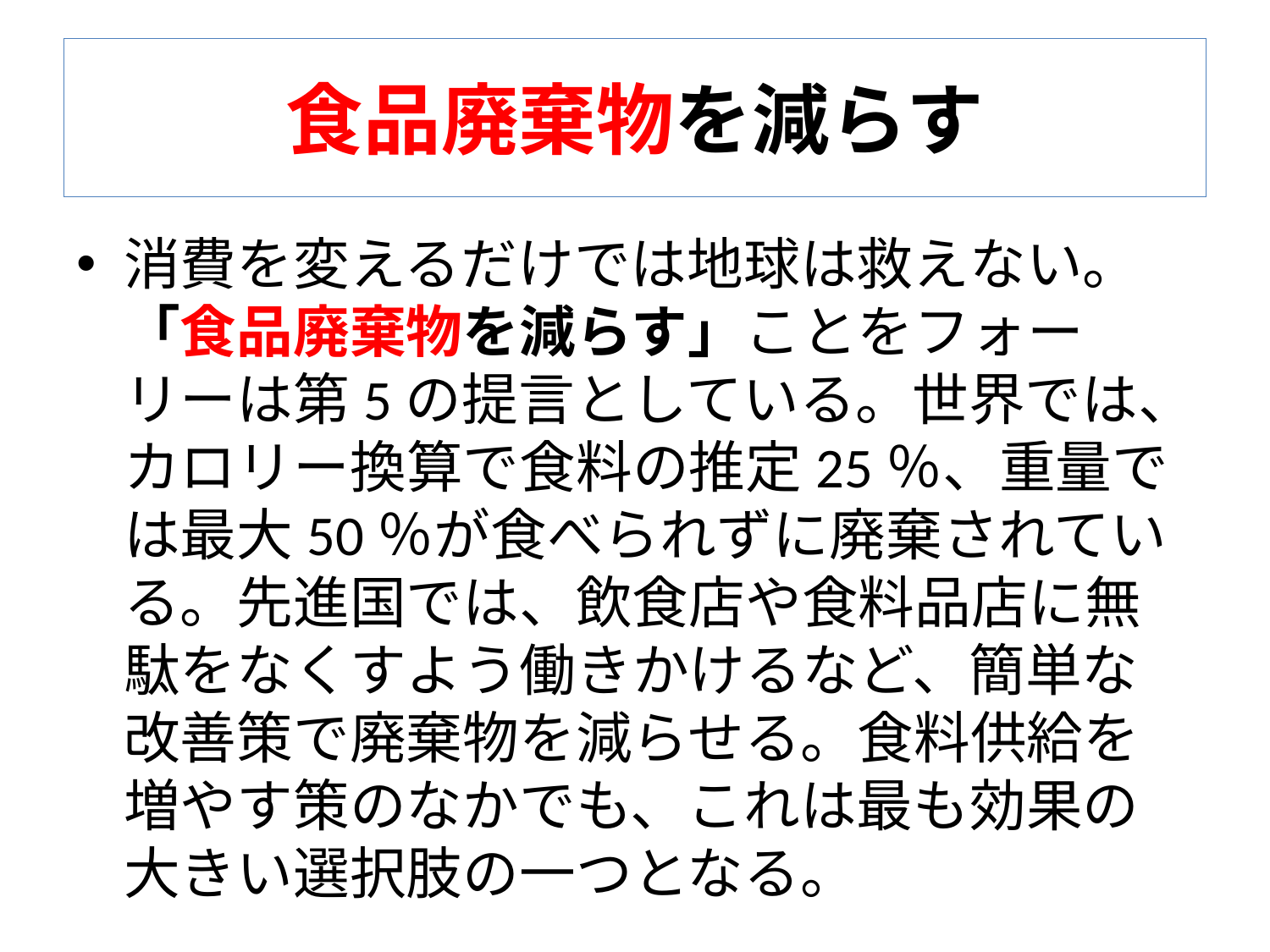

# 食品廃棄物を減らす
消費を変えるだけでは地球は救えない。「食品廃棄物を減らす」ことをフォーリーは第5の提言としている。世界では、カロリー換算で食料の推定25％、重量では最大50％が食べられずに廃棄されている。先進国では、飲食店や食料品店に無駄をなくすよう働きかけるなど、簡単な改善策で廃棄物を減らせる。食料供給を増やす策のなかでも、これは最も効果の大きい選択肢の一つとなる。